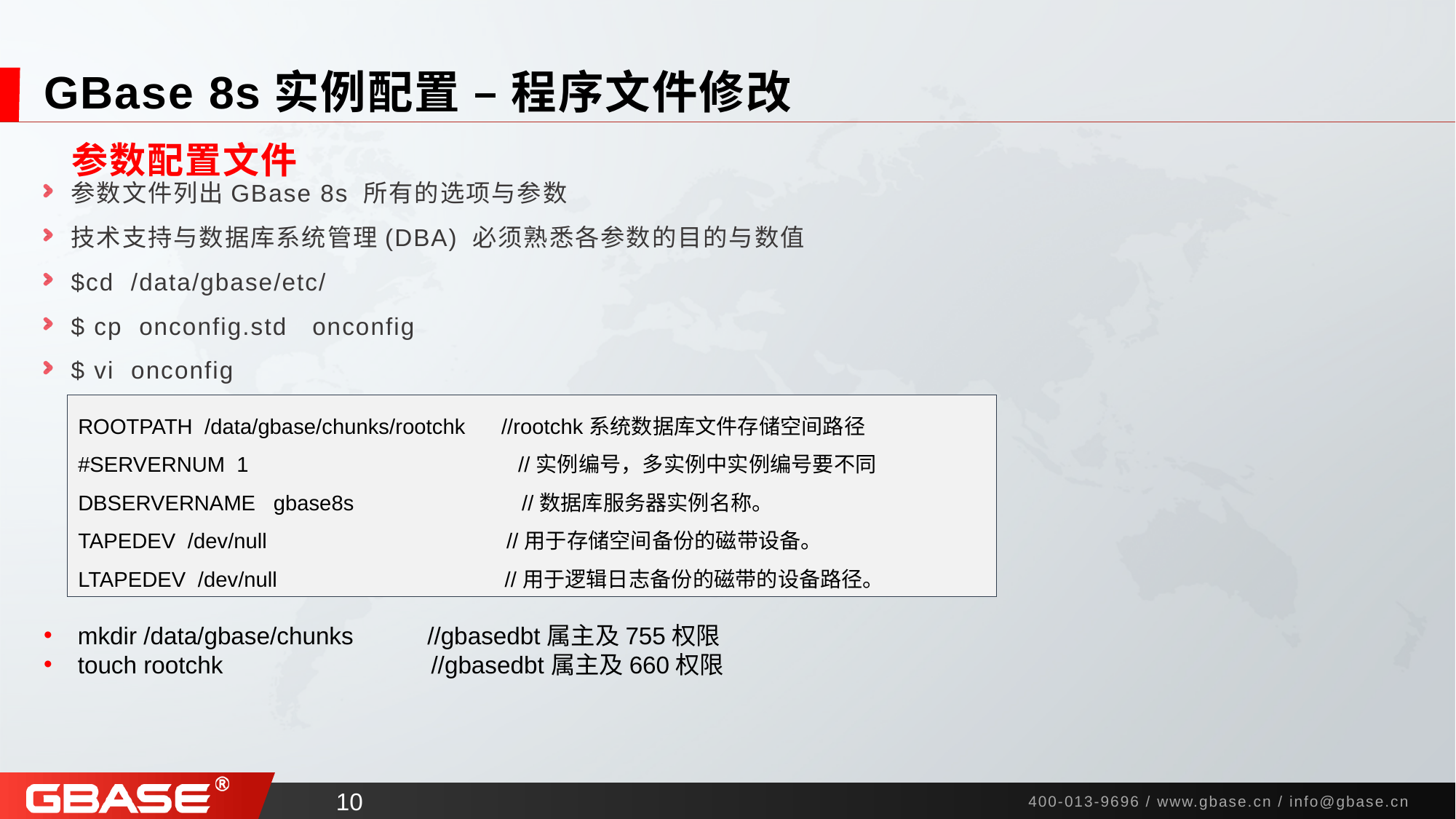

# GBase 8s实例配置 – 程序文件修改
  参数配置文件
参数文件列出GBase 8s 所有的选项与参数
技术支持与数据库系统管理(DBA) 必须熟悉各参数的目的与数值
$cd  /data/gbase/etc/
$ cp  onconfig.std   onconfig
$ vi  onconfig
ROOTPATH  /data/gbase/chunks/rootchk      //rootchk系统数据库文件存储空间路径
#SERVERNUM  1                                             //实例编号，多实例中实例编号要不同
DBSERVERNAME   gbase8s                            //数据库服务器实例名称。
TAPEDEV  /dev/null                                        //用于存储空间备份的磁带设备。
LTAPEDEV  /dev/null                                      //用于逻辑日志备份的磁带的设备路径。
mkdir /data/gbase/chunks           //gbasedbt属主及755权限
touch rootchk                               //gbasedbt属主及660权限